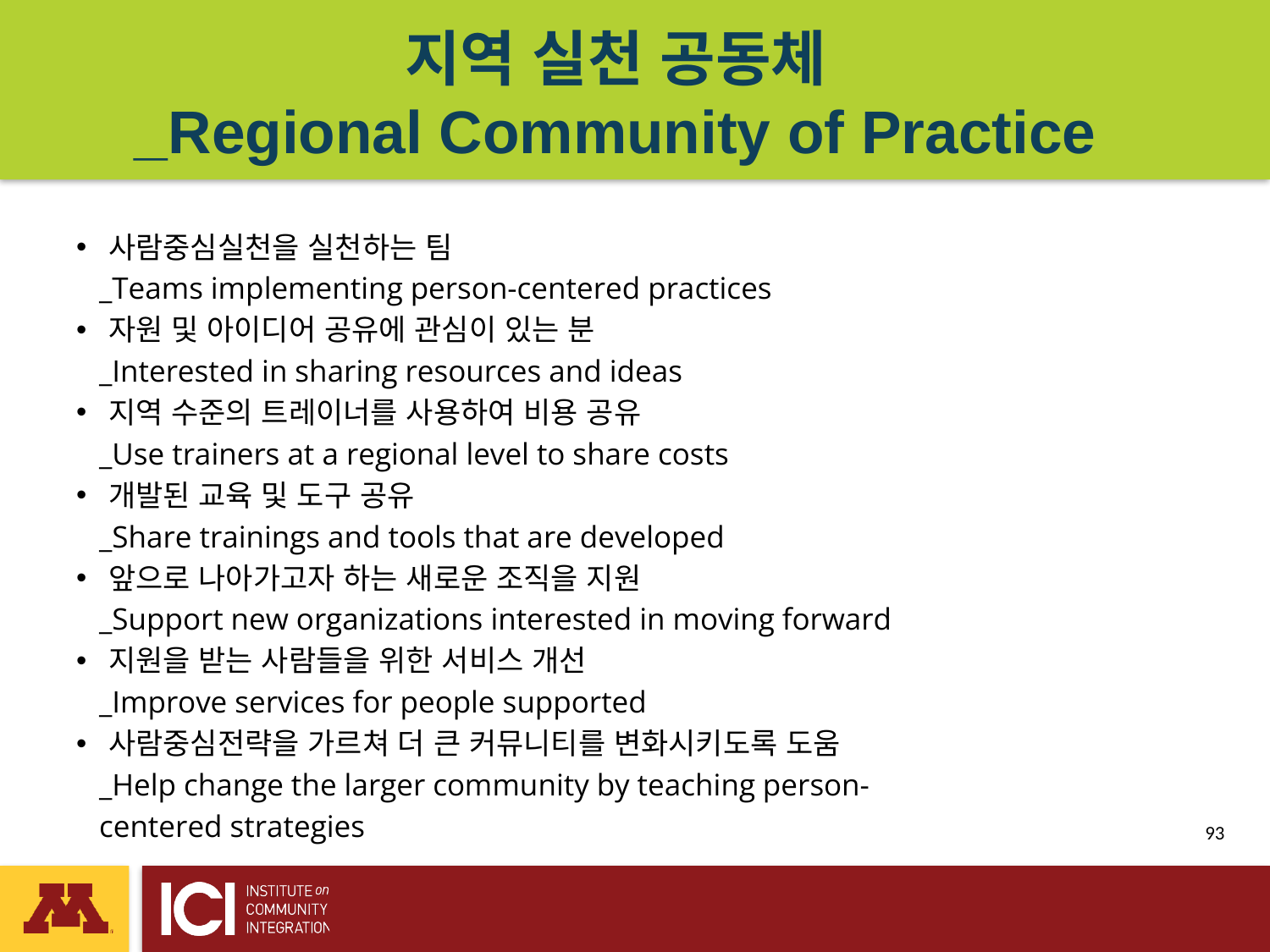

# 지역 실천 공동체 _Regional Community of Practice
사람중심실천을 실천하는 팀
   _Teams implementing person-centered practices
자원 및 아이디어 공유에 관심이 있는 분
   _Interested in sharing resources and ideas
지역 수준의 트레이너를 사용하여 비용 공유
   _Use trainers at a regional level to share costs
개발된 교육 및 도구 공유
   _Share trainings and tools that are developed
앞으로 나아가고자 하는 새로운 조직을 지원
   _Support new organizations interested in moving forward
지원을 받는 사람들을 위한 서비스 개선
   _Improve services for people supported
사람중심전략을 가르쳐 더 큰 커뮤니티를 변화시키도록 도움
   _Help change the larger community by teaching person-
   centered strategies

                                                                                                                                                                                                                                                                     93